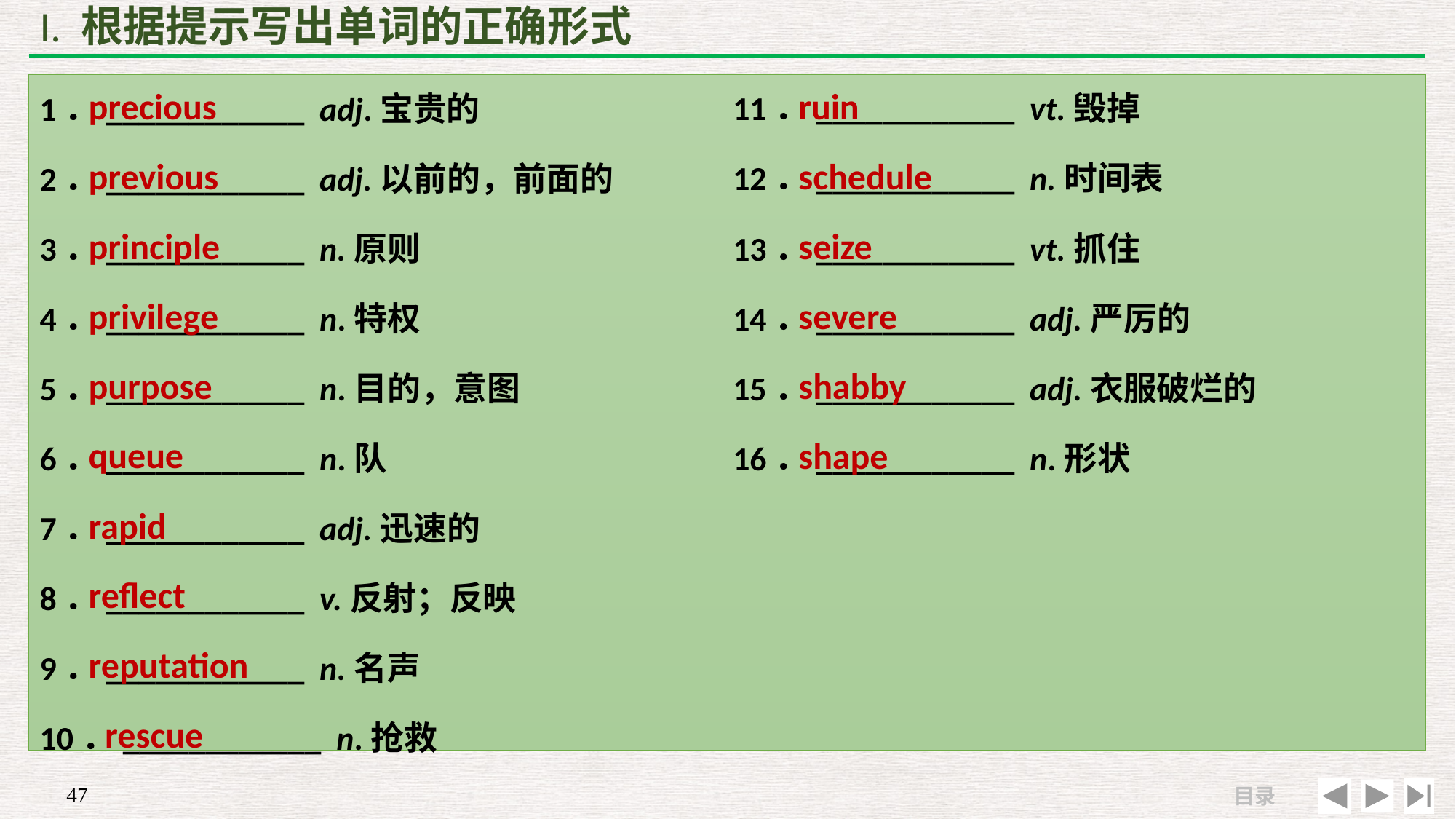

# I. 根据提示写出单词的正确形式
precious
previous
principle
privilege
purpose
queue
rapid
reflect
reputation
  rescue
ruin
schedule
seize
severe
shabby
shape
1．____________  adj.宝贵的
2．____________  adj.以前的，前面的
3．____________  n.原则
4．____________  n.特权
5．____________  n.目的，意图
6．____________  n.队
7．____________  adj.迅速的
8．____________  v.反射；反映
9．____________  n.名声
10．____________  n.抢救
11．____________  vt.毁掉
12．____________  n.时间表
13．____________  vt.抓住
14．____________  adj.严厉的
15．____________  adj.衣服破烂的
16．____________  n.形状